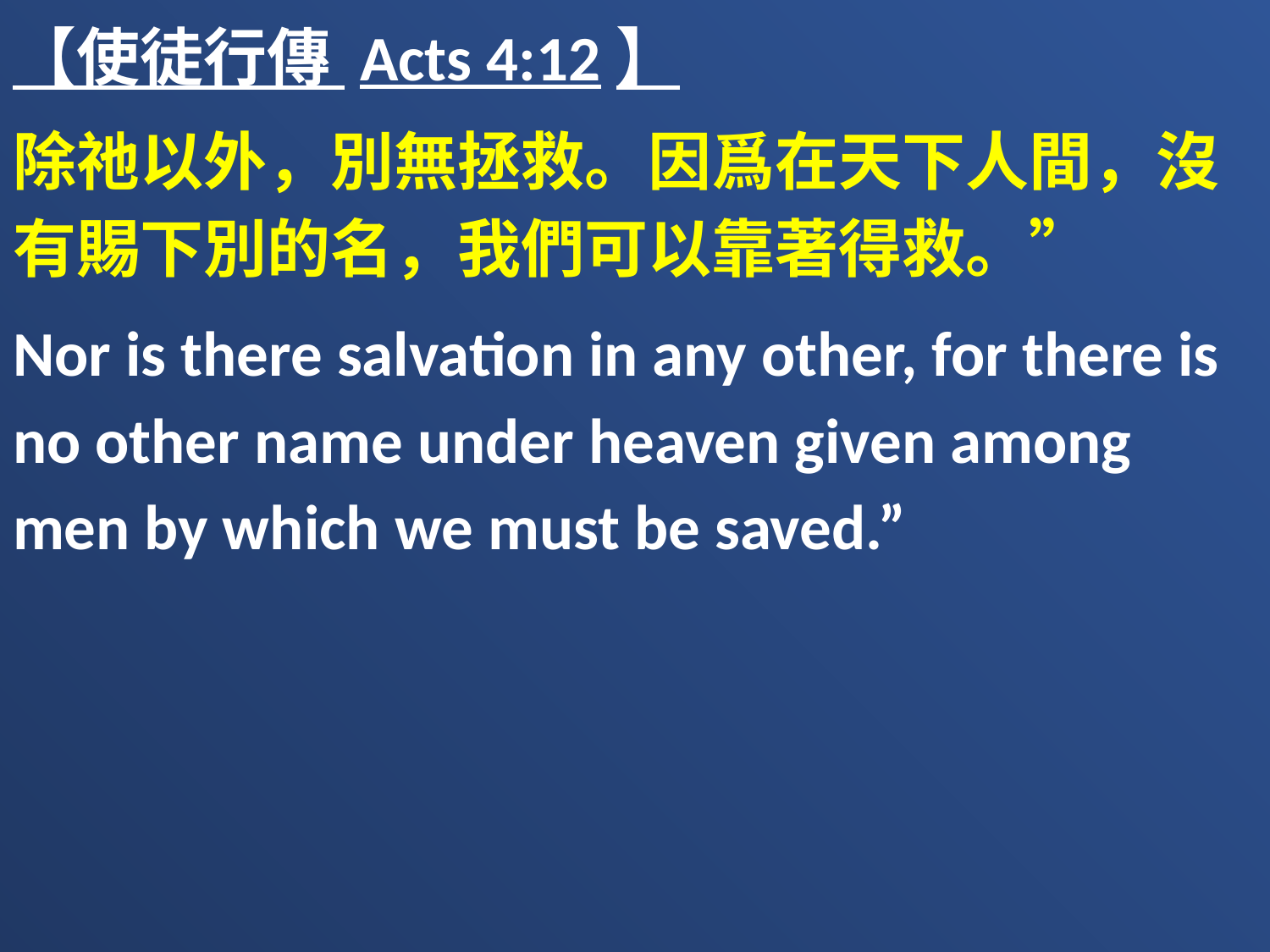

【使徒行傳 Acts 4:12】
除祂以外，別無拯救。因爲在天下人間，沒有賜下別的名，我們可以靠著得救。”
Nor is there salvation in any other, for there is no other name under heaven given among men by which we must be saved.”